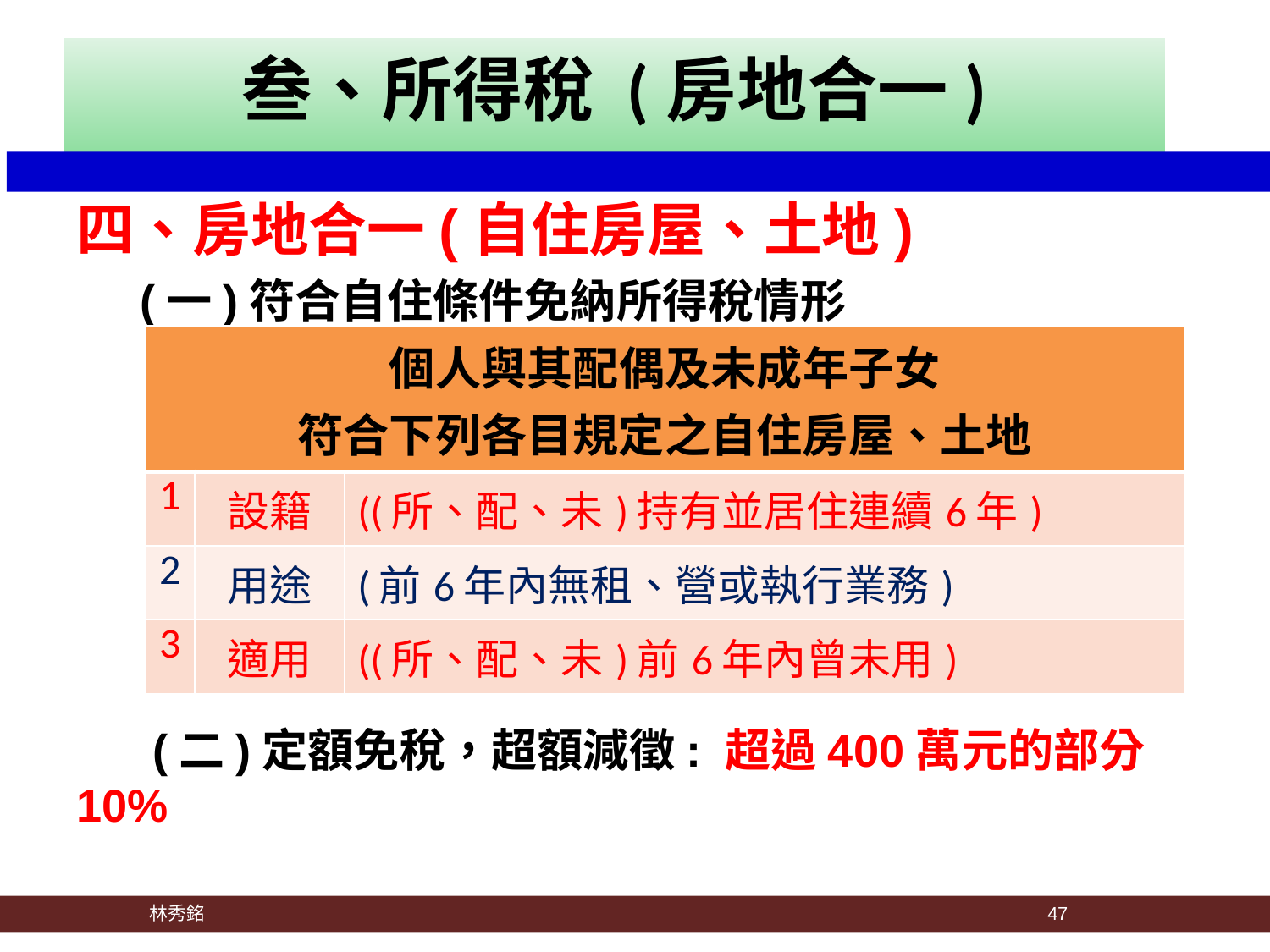

叁、所得稅 (房地合一)
#

四、房地合一(自住房屋、土地)
     (一)符合自住條件免納所得稅情形

      (二)定額免稅，超額減徵: 超過400萬元的部分10%
| 個人與其配偶及未成年子女 符合下列各目規定之自住房屋、土地 |  |  |
| --- | --- | --- |
| 1 | 設籍 | ((所、配、未)持有並居住連續6年) |
| 2 | 用途 | (前6年內無租、營或執行業務) |
| 3 | 適用 | ((所、配、未)前6年內曾未用) |
                                 林秀銘
47